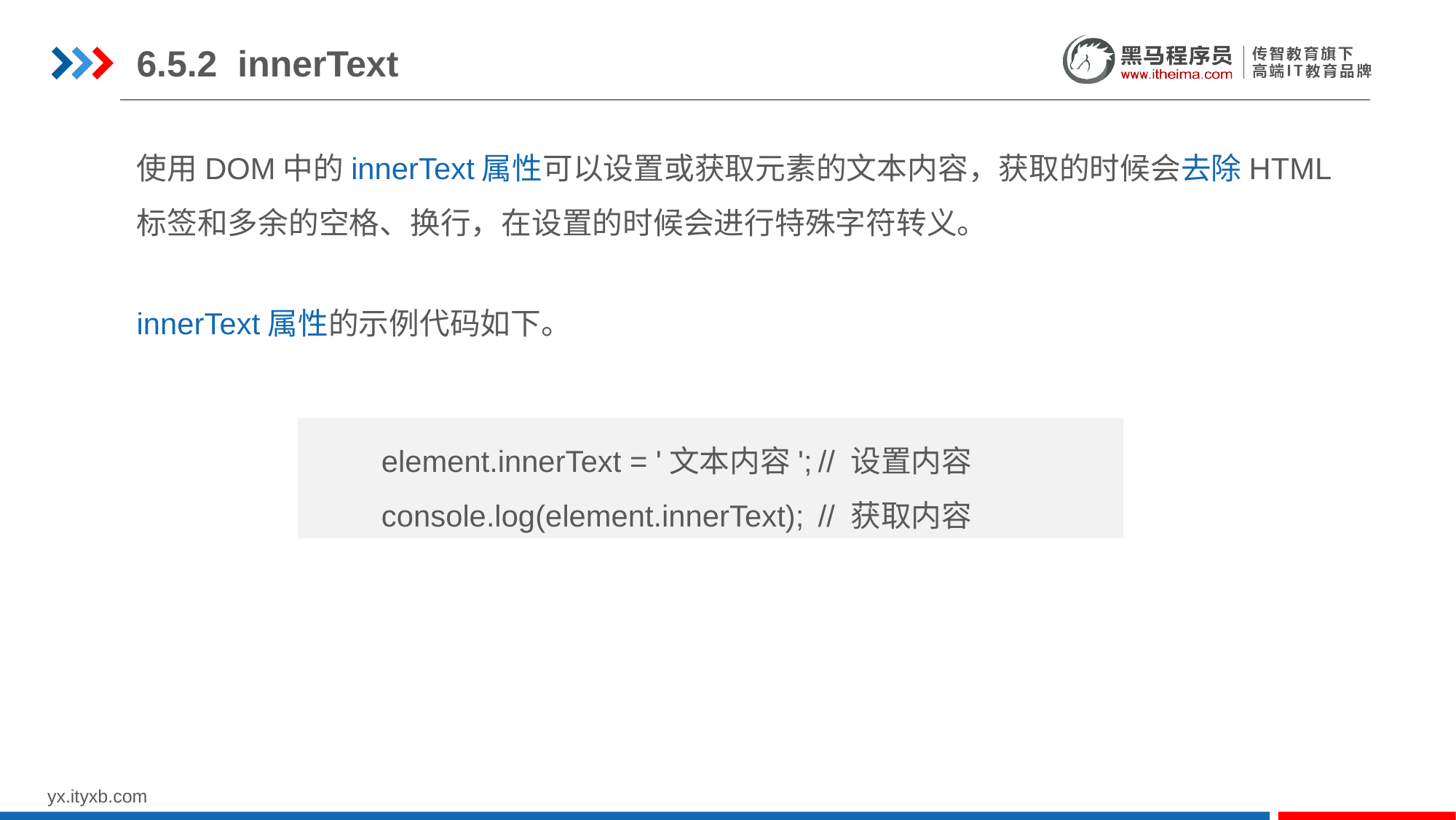

6.5.2  innerText
使用DOM中的innerText属性可以设置或获取元素的文本内容，获取的时候会去除HTML标签和多余的空格、换行，在设置的时候会进行特殊字符转义。
innerText属性的示例代码如下。
element.innerText = '文本内容';	// 设置内容
console.log(element.innerText);	// 获取内容